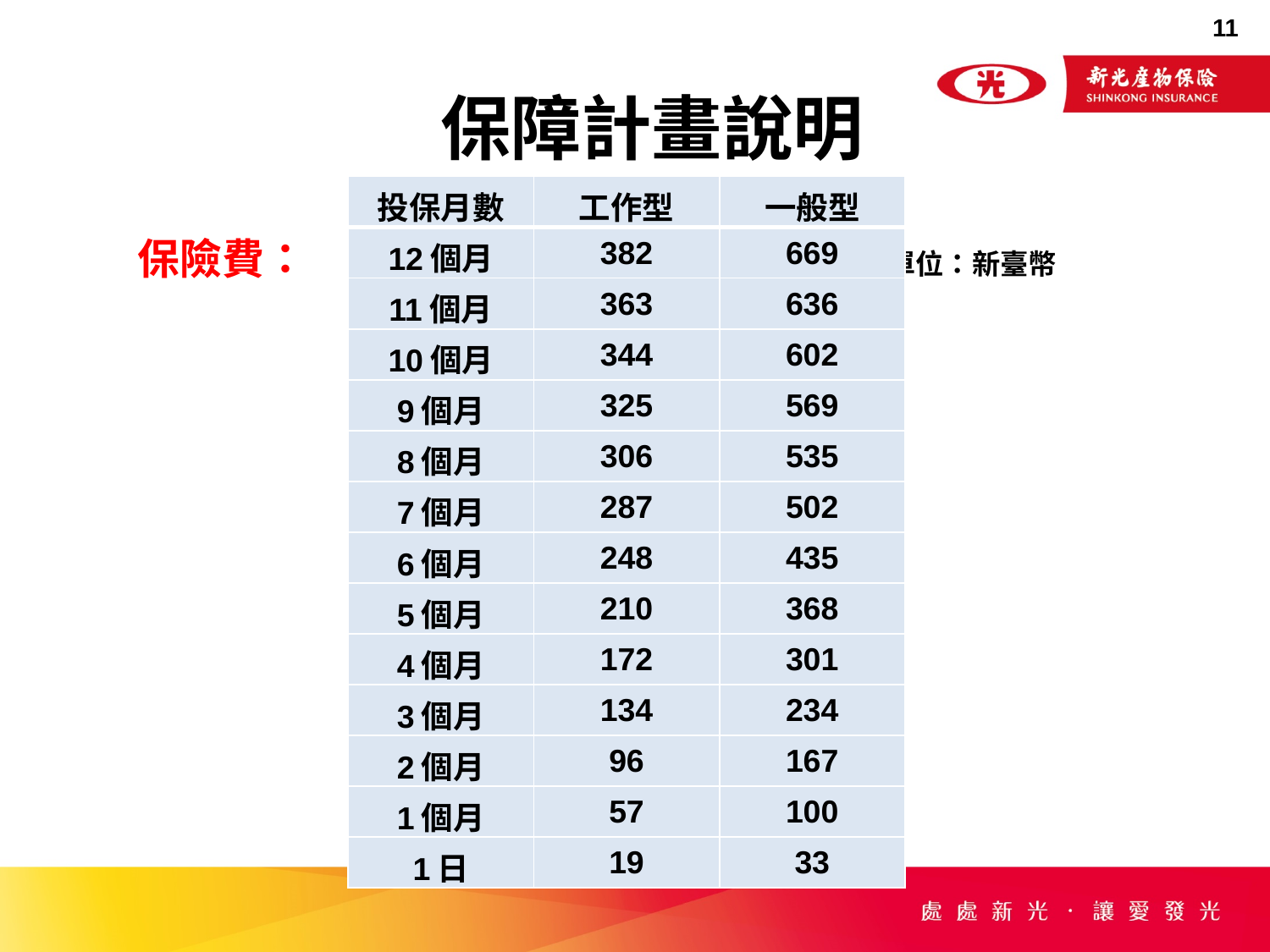

保障計畫說明
| 投保月數 | 工作型 | 一般型 |
| --- | --- | --- |
| 12個月 | 382 | 669 |
| 11個月 | 363 | 636 |
| 10個月 | 344 | 602 |
| 9個月 | 325 | 569 |
| 8個月 | 306 | 535 |
| 7個月 | 287 | 502 |
| 6個月 | 248 | 435 |
| 5個月 | 210 | 368 |
| 4個月 | 172 | 301 |
| 3個月 | 134 | 234 |
| 2個月 | 96 | 167 |
| 1個月 | 57 | 100 |
| 1日 | 19 | 33 |
保險費：                                                             單位：新臺幣